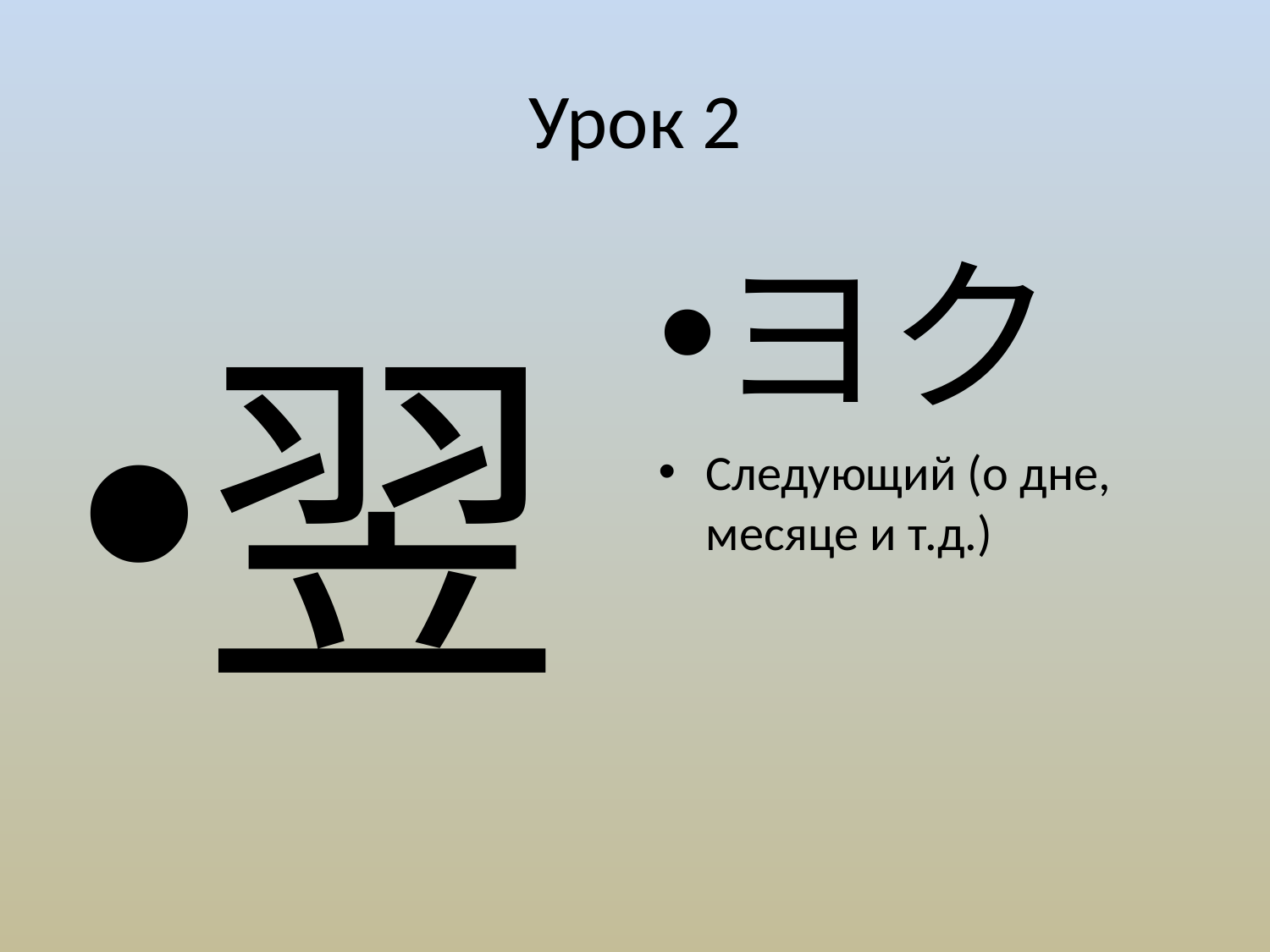

# Урок 2
翌
ヨク
Следующий (о дне, месяце и т.д.)